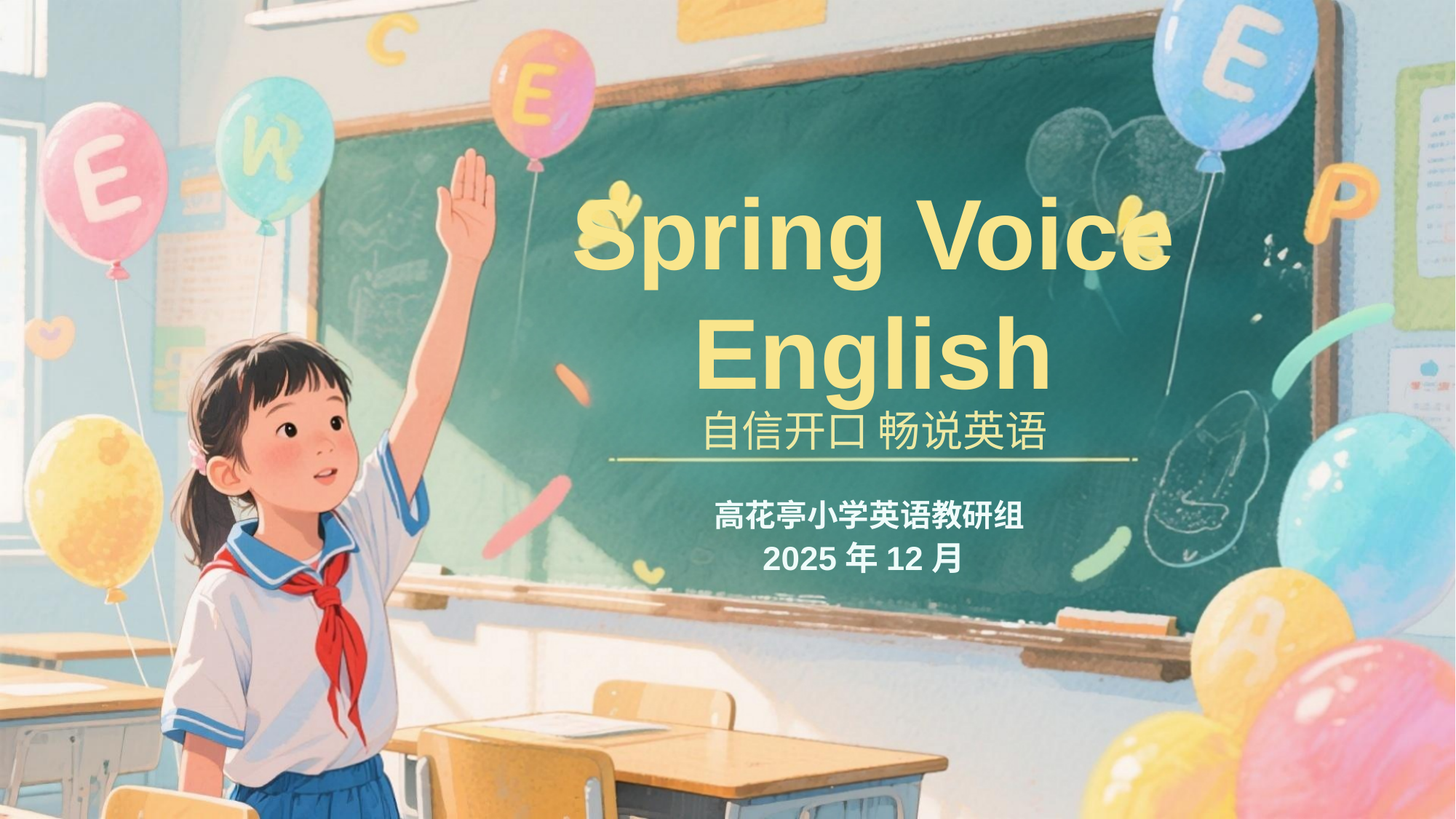

Spring Voice
English
自信开口 畅说英语
高花亭小学英语教研组
2025年12月